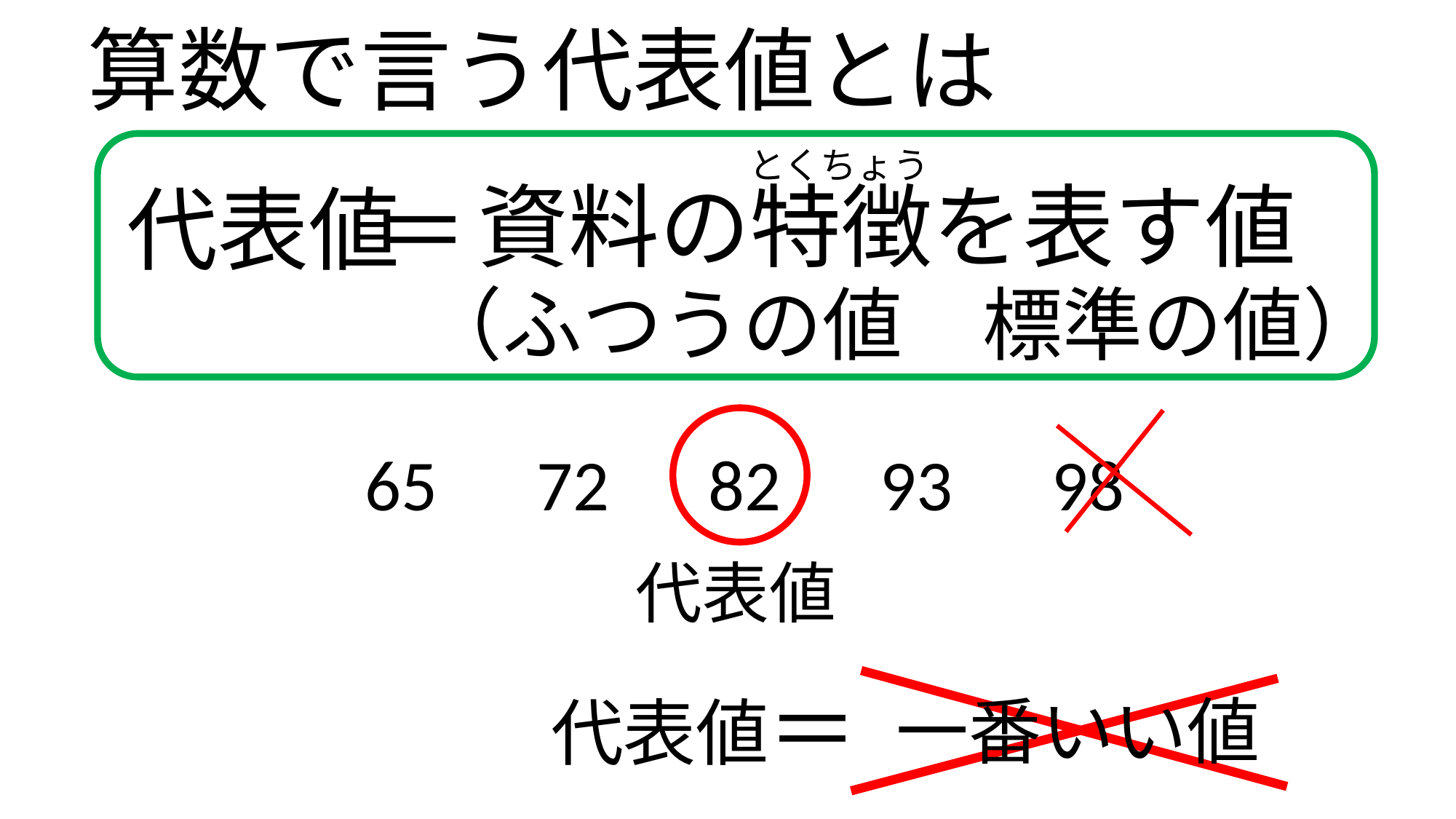

算数で言う代表値とは

とくちょう
資料の特徴を表す値
代表値
＝
（ふつうの値　標準の値）
65　72　82　93　98

代表値
代表値
＝
一番いい値